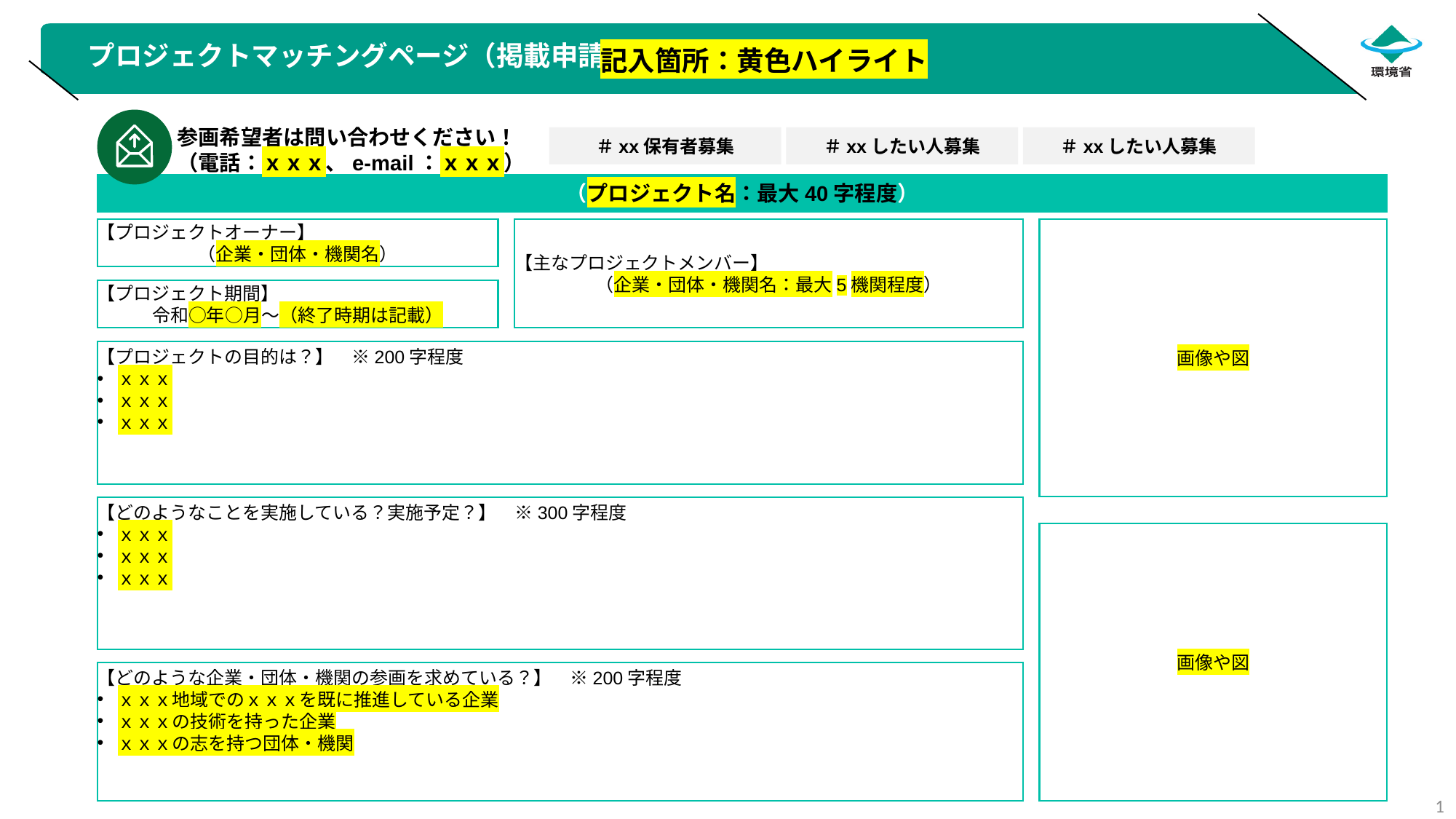

# プロジェクトマッチングページ（掲載申請書）
記入箇所：黄色ハイライト

参画希望者は問い合わせください！
（電話：ｘｘｘ、e-mail：ｘｘｘ）
＃xx保有者募集
＃xxしたい人募集
＃xxしたい人募集
（プロジェクト名：最大40字程度）
【主なプロジェクトメンバー】
（企業・団体・機関名：最大5機関程度）
【プロジェクトオーナー】
（企業・団体・機関名）
【プロジェクト期間】
令和○年○月～（終了時期は記載）
画像や図
【プロジェクトの目的は？】　※200字程度
ｘｘｘ
ｘｘｘ
ｘｘｘ
【どのようなことを実施している？実施予定？】　※300字程度
ｘｘｘ
ｘｘｘ
ｘｘｘ

【どのような企業・団体・機関の参画を求めている？】　※200字程度
ｘｘｘ地域でのｘｘｘを既に推進している企業
ｘｘｘの技術を持った企業
ｘｘｘの志を持つ団体・機関

画像や図
1